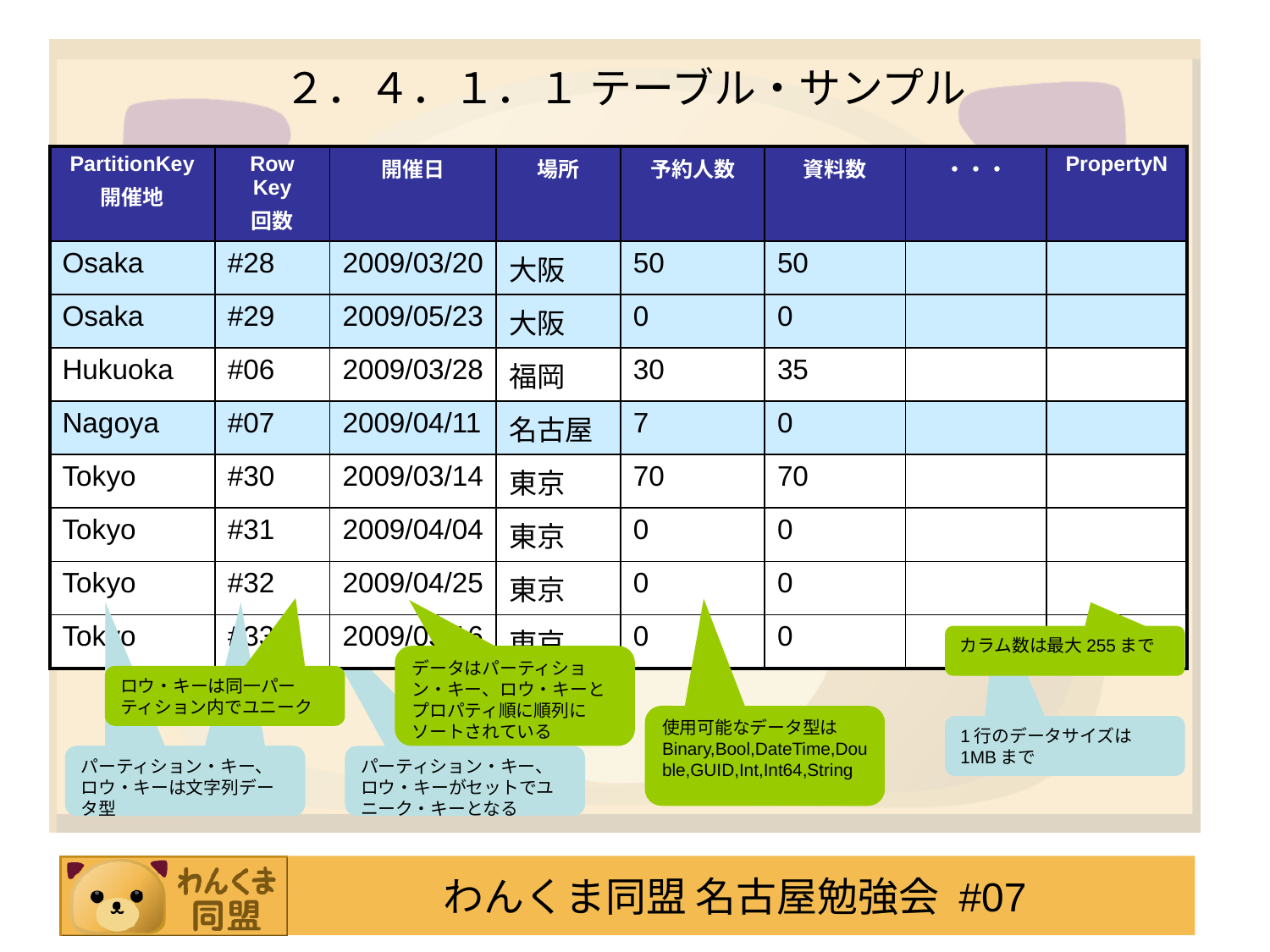

# ２．４．１．１ テーブル・サンプル
| PartitionKey 開催地 | Row Key 回数 | 開催日 | 場所 | 予約人数 | 資料数 | ・・・ | PropertyN |
| --- | --- | --- | --- | --- | --- | --- | --- |
| Osaka | #28 | 2009/03/20 | 大阪 | 50 | 50 |  |  |
| Osaka | #29 | 2009/05/23 | 大阪 | 0 | 0 |  |  |
| Hukuoka | #06 | 2009/03/28 | 福岡 | 30 | 35 |  |  |
| Nagoya | #07 | 2009/04/11 | 名古屋 | 7 | 0 |  |  |
| Tokyo | #30 | 2009/03/14 | 東京 | 70 | 70 |  |  |
| Tokyo | #31 | 2009/04/04 | 東京 | 0 | 0 |  |  |
| Tokyo | #32 | 2009/04/25 | 東京 | 0 | 0 |  |  |
| Tokyo | #33 | 2009/05/16 | 東京 | 0 | 0 |  |  |
カラム数は最大255まで
データはパーティション・キー、ロウ・キーとプロパティ順に順列にソートされている
ロウ・キーは同一パーティション内でユニーク
使用可能なデータ型はBinary,Bool,DateTime,Double,GUID,Int,Int64,String
1行のデータサイズは1MBまで
パーティション・キー、ロウ・キーは文字列データ型
パーティション・キー、ロウ・キーは文字列データ型
パーティション・キー、ロウ・キーがセットでユニーク・キーとなる